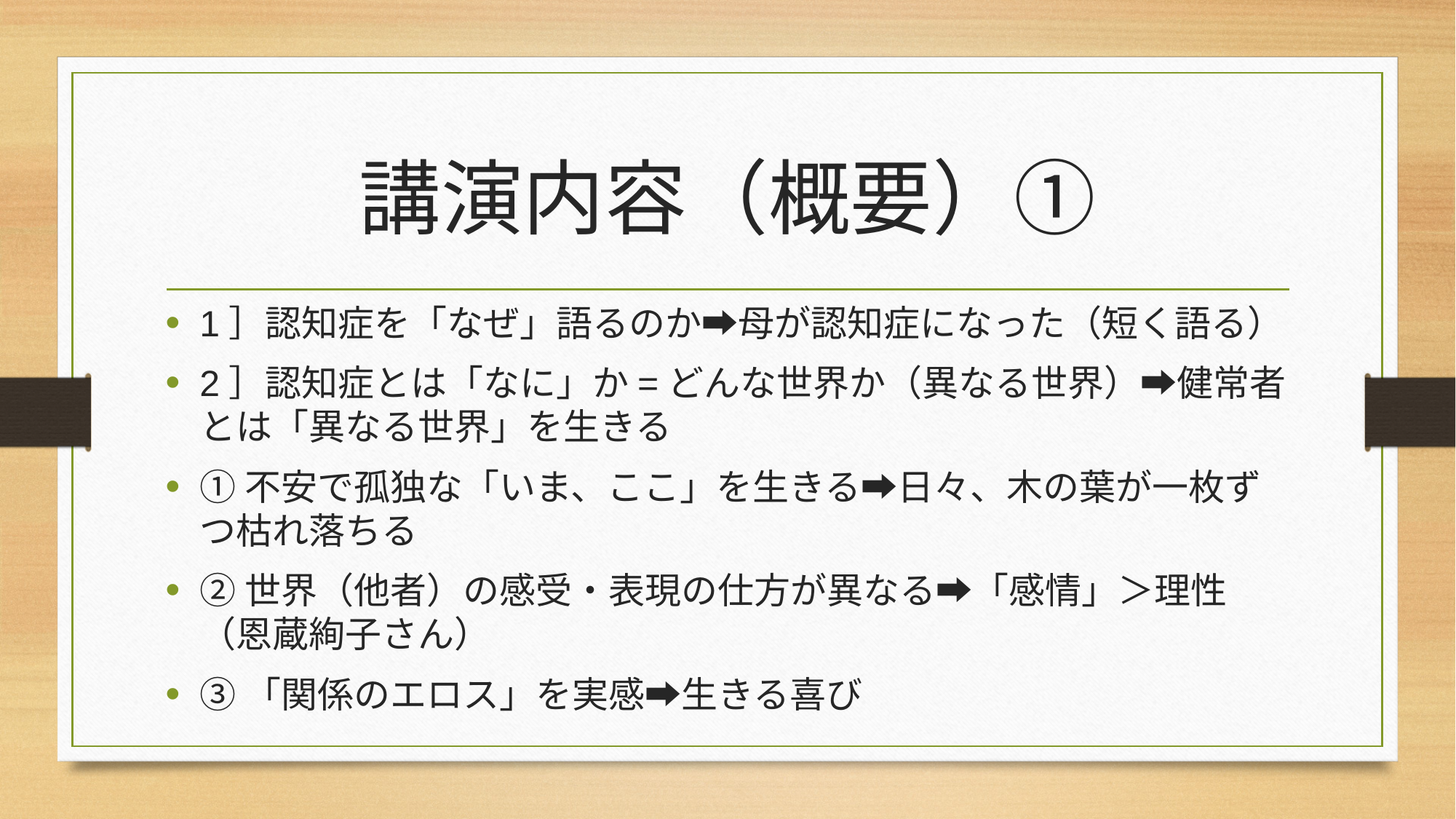

# 講演内容（概要）①
1］認知症を「なぜ」語るのか➡母が認知症になった（短く語る）
2］認知症とは「なに」か=どんな世界か（異なる世界）➡健常者とは「異なる世界」を生きる
①不安で孤独な「いま、ここ」を生きる➡︎日々、木の葉が一枚ずつ枯れ落ちる
②世界（他者）の感受・表現の仕方が異なる➡︎「感情」＞理性（恩蔵絢子さん）
③「関係のエロス」を実感➡︎生きる喜び